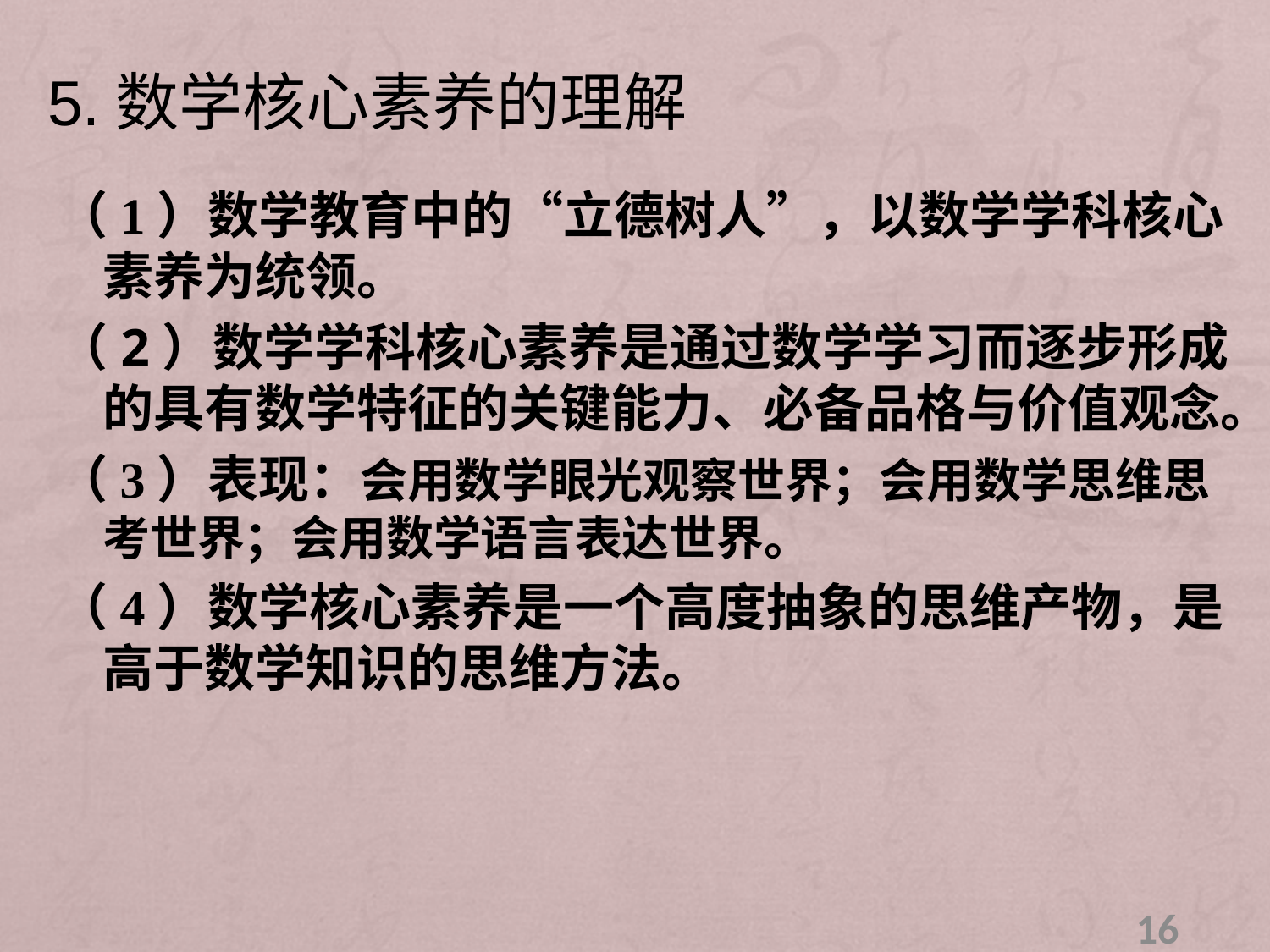

5.数学核心素养的理解
（1）数学教育中的“立德树人”，以数学学科核心素养为统领。
（2）数学学科核心素养是通过数学学习而逐步形成的具有数学特征的关键能力、必备品格与价值观念。
（3）表现：会用数学眼光观察世界；会用数学思维思考世界；会用数学语言表达世界。
（4）数学核心素养是一个高度抽象的思维产物，是高于数学知识的思维方法。
16